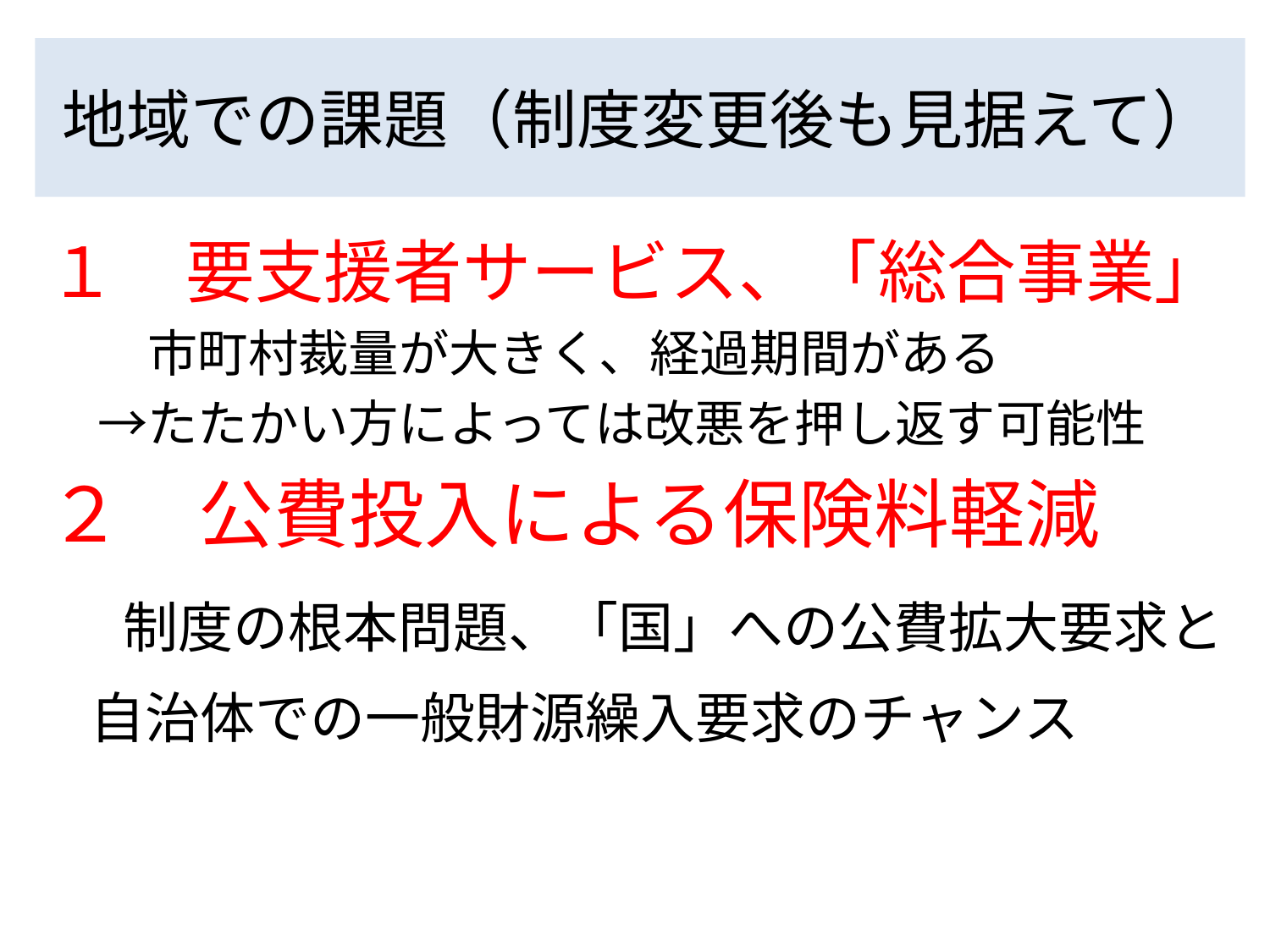

# 地域での課題（制度変更後も見据えて）
１　要支援者サービス、「総合事業」
　　市町村裁量が大きく、経過期間がある
　→たたかい方によっては改悪を押し返す可能性
２　公費投入による保険料軽減
　制度の根本問題、「国」への公費拡大要求と自治体での一般財源繰入要求のチャンス